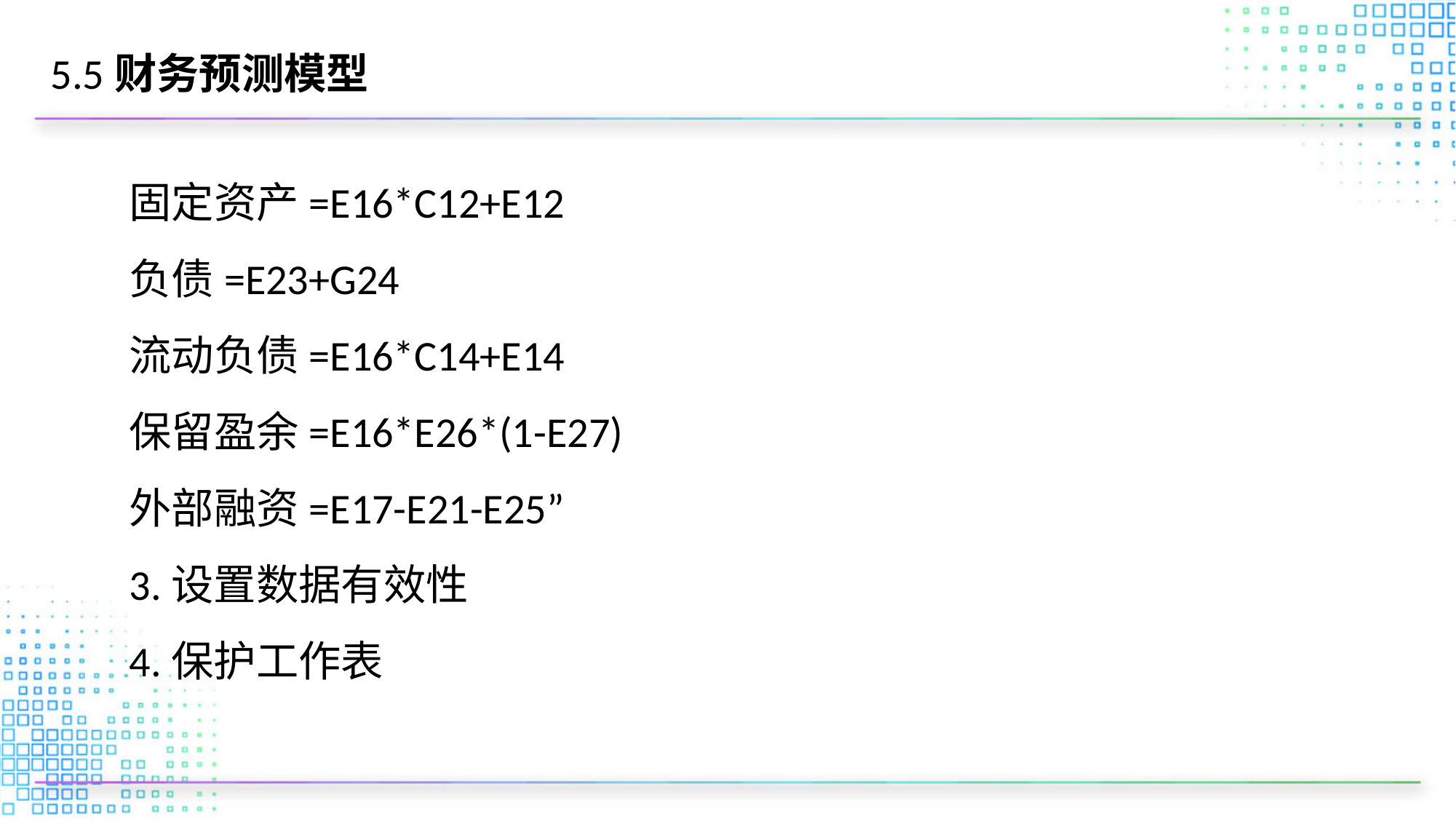

# 5.5财务预测模型
固定资产=E16*C12+E12
负债=E23+G24
流动负债=E16*C14+E14
保留盈余=E16*E26*(1-E27)
外部融资=E17-E21-E25”
3.设置数据有效性
4.保护工作表